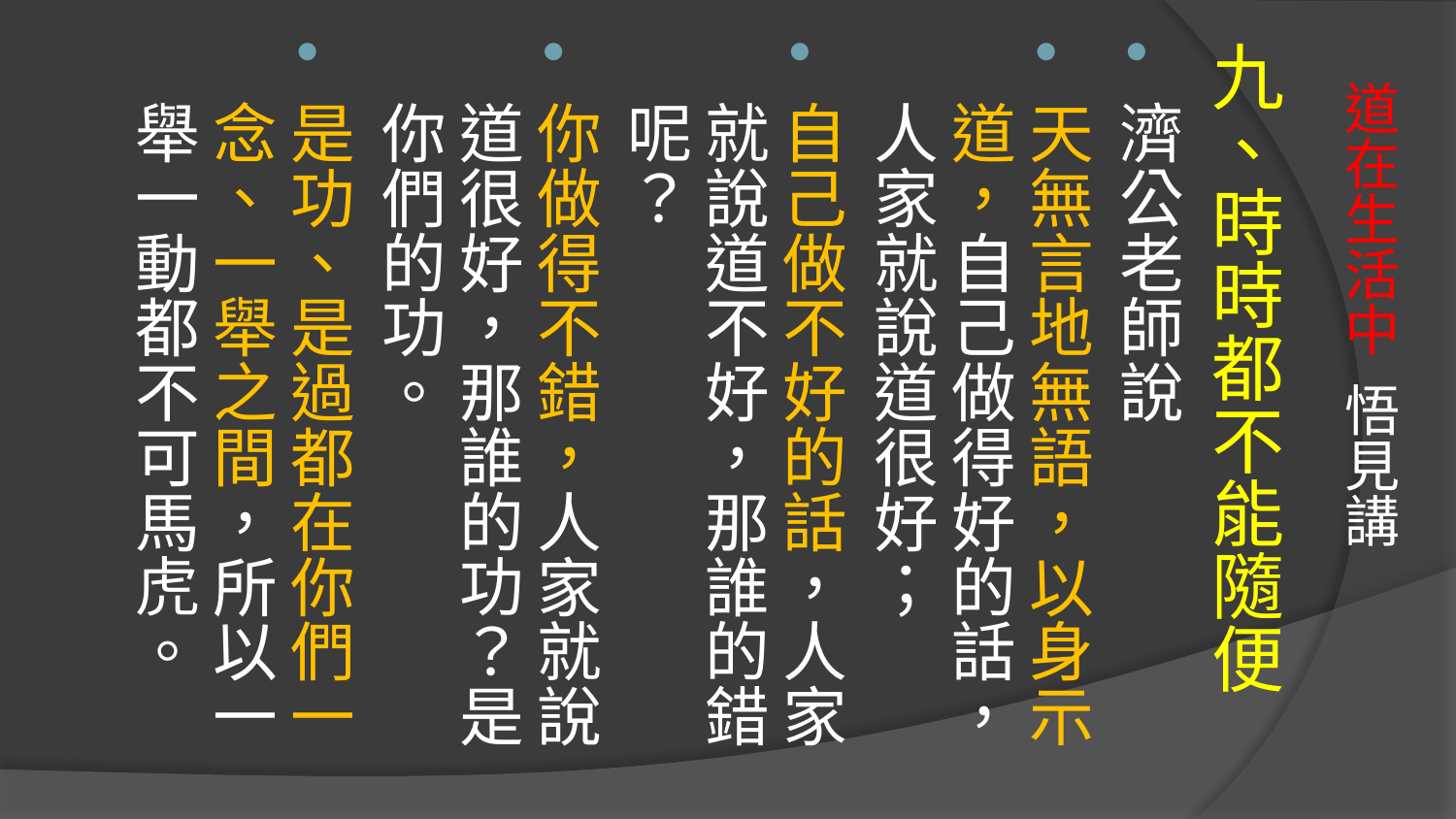

九、時時都不能隨便
濟公老師說
天無言地無語，以身示道，自己做得好的話，人家就說道很好；
自己做不好的話，人家就說道不好，那誰的錯呢？
你做得不錯，人家就說道很好，那誰的功？是你們的功。
是功、是過都在你們一念、一舉之間，所以一舉一動都不可馬虎。

# 道在生活中  悟見講